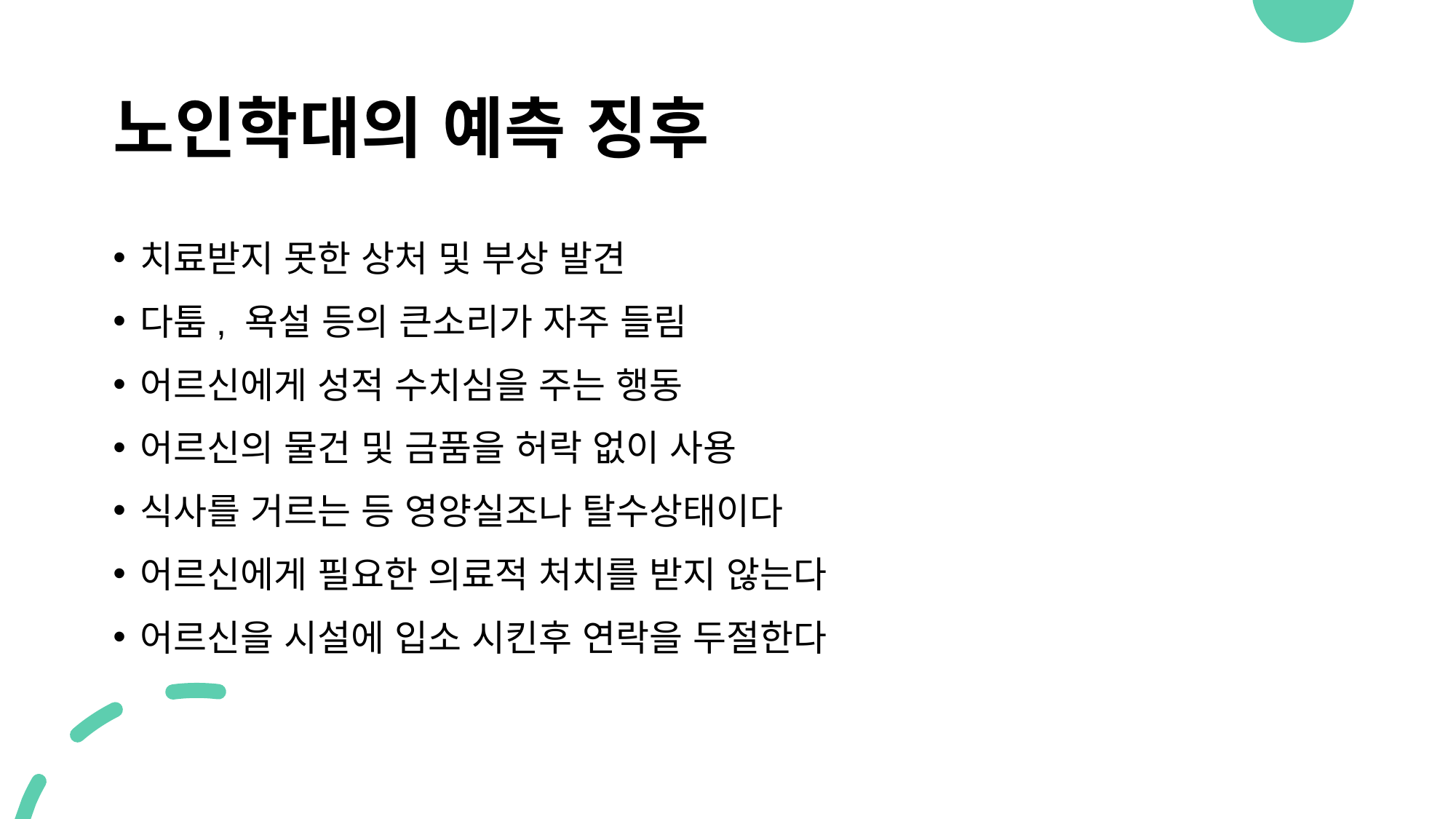

# 노인학대의 예측 징후
치료받지 못한 상처 및 부상 발견
다툼, 욕설 등의 큰소리가 자주 들림
어르신에게 성적 수치심을 주는 행동
어르신의 물건 및 금품을 허락 없이 사용
식사를 거르는 등 영양실조나 탈수상태이다
어르신에게 필요한 의료적 처치를 받지 않는다
어르신을 시설에 입소 시킨후 연락을 두절한다